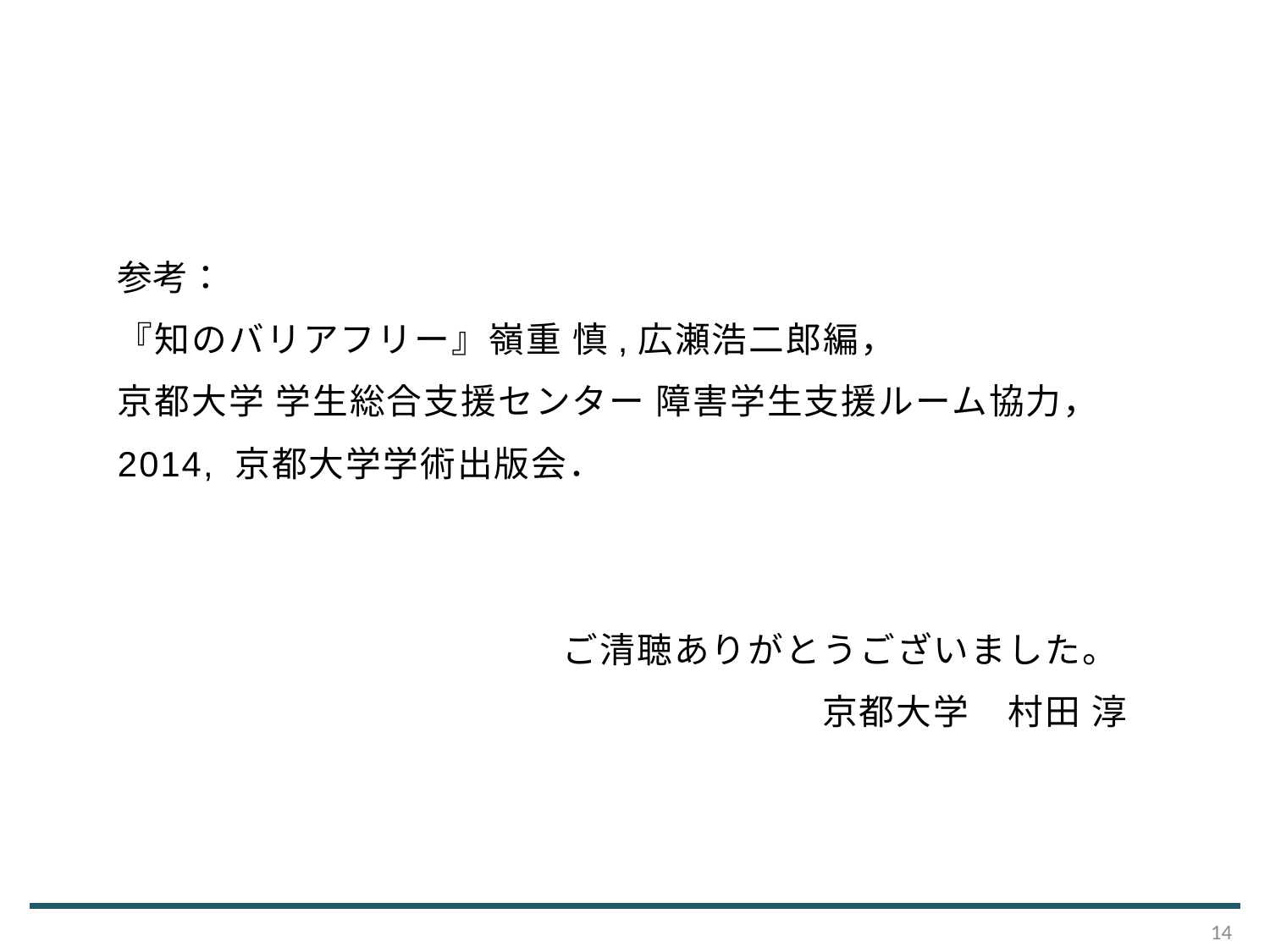

参考：
『知のバリアフリー』嶺重 慎,広瀬浩二郎編，
京都大学 学生総合支援センター 障害学生支援ルーム協力，
2014, 京都大学学術出版会．

　　　　　　　　　　　　ご清聴ありがとうございました。
　　　　　　　　　　　　　　　　　　　京都大学　村田 淳
14